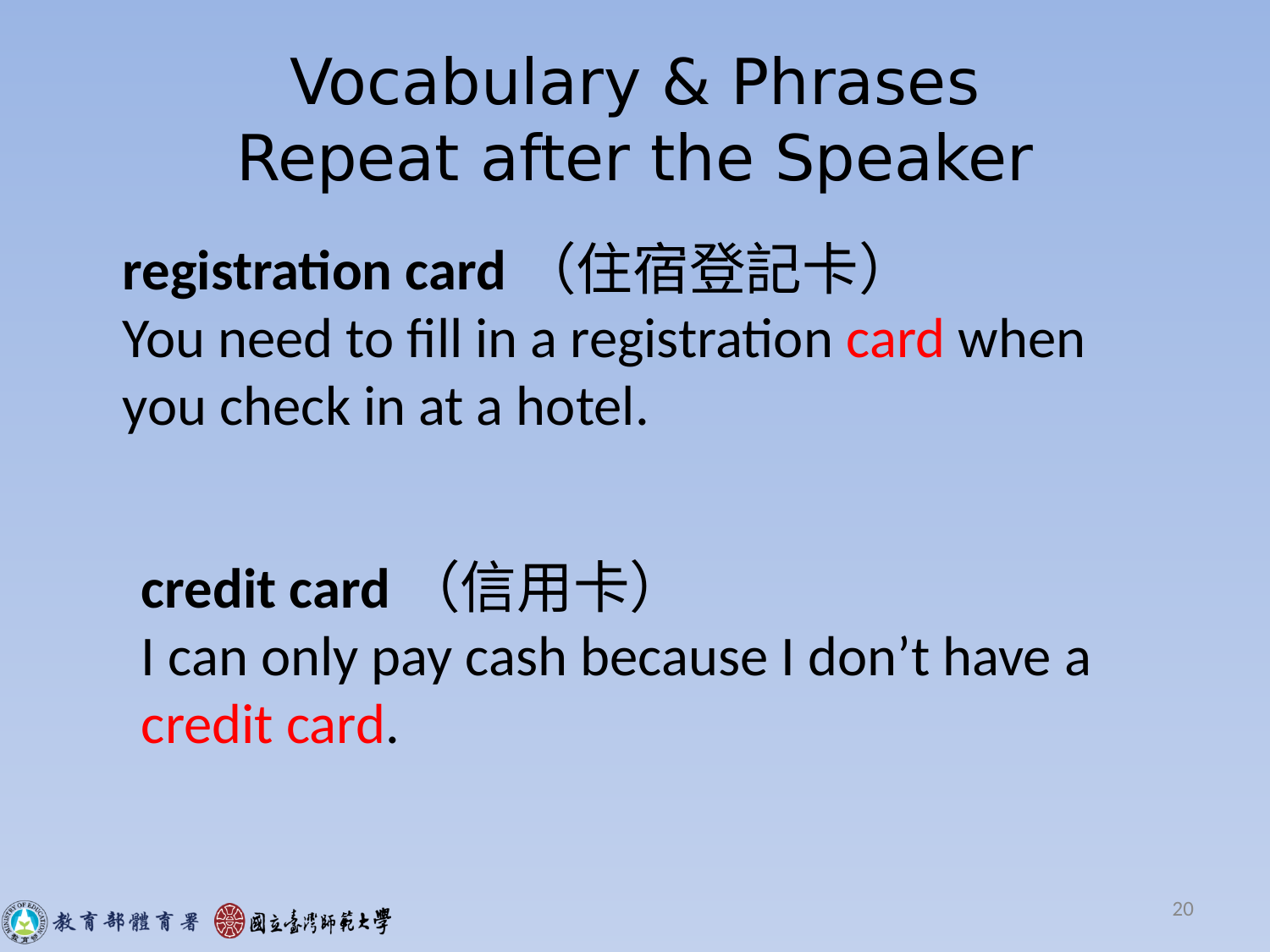

# Vocabulary & Phrases Repeat after the Speaker
registration card（住宿登記卡）
You need to fill in a registration card when you check in at a hotel.
credit card（信用卡）
I can only pay cash because I don’t have a
credit card.
20